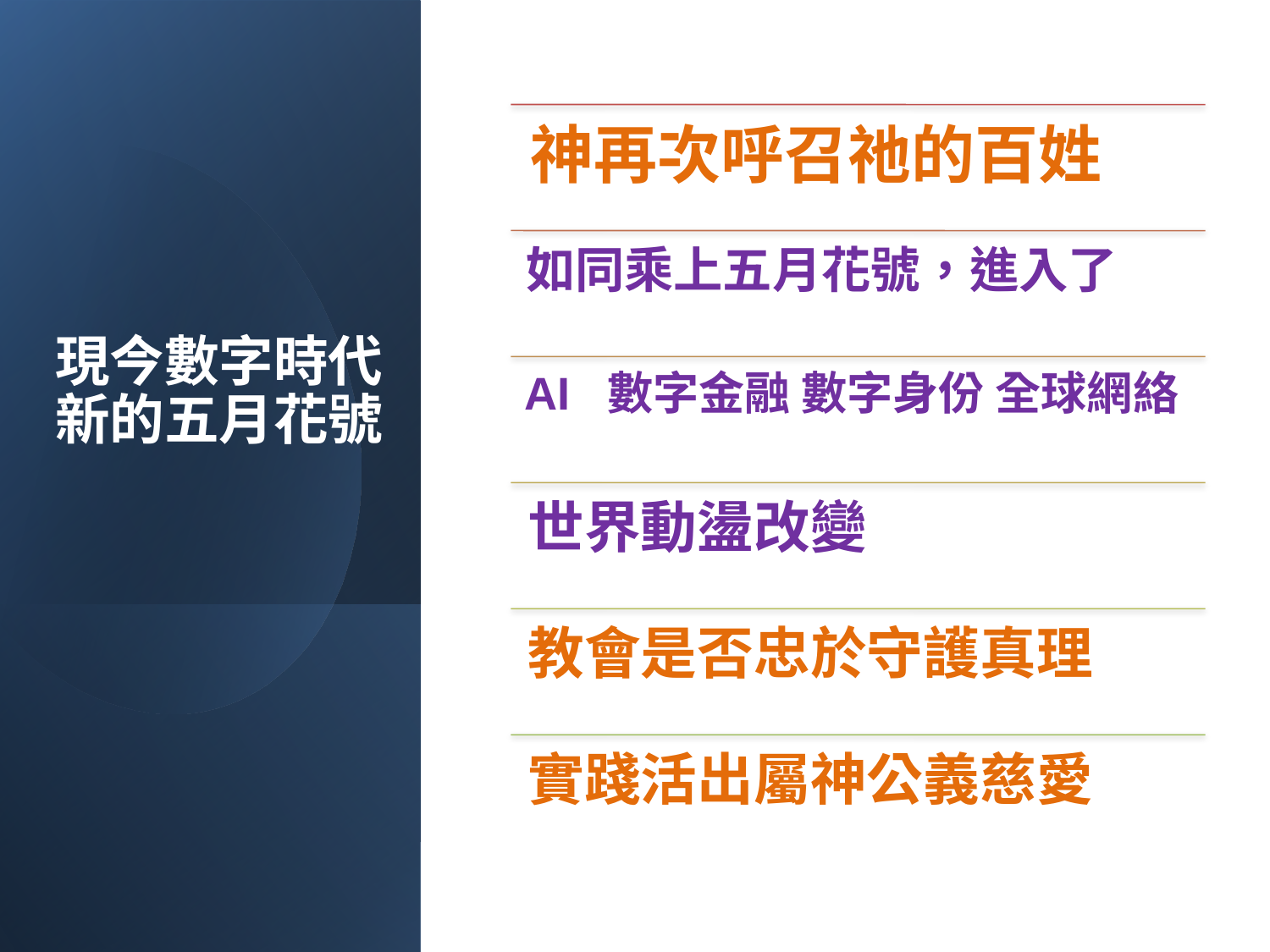

神再次呼召祂的百姓
如同乘上五月花號，進入了
AI  數字金融 數字身份 全球網絡
世界動盪改變
教會是否忠於守護真理
實踐活出屬神公義慈愛

# 現今數字時代 新的五月花號